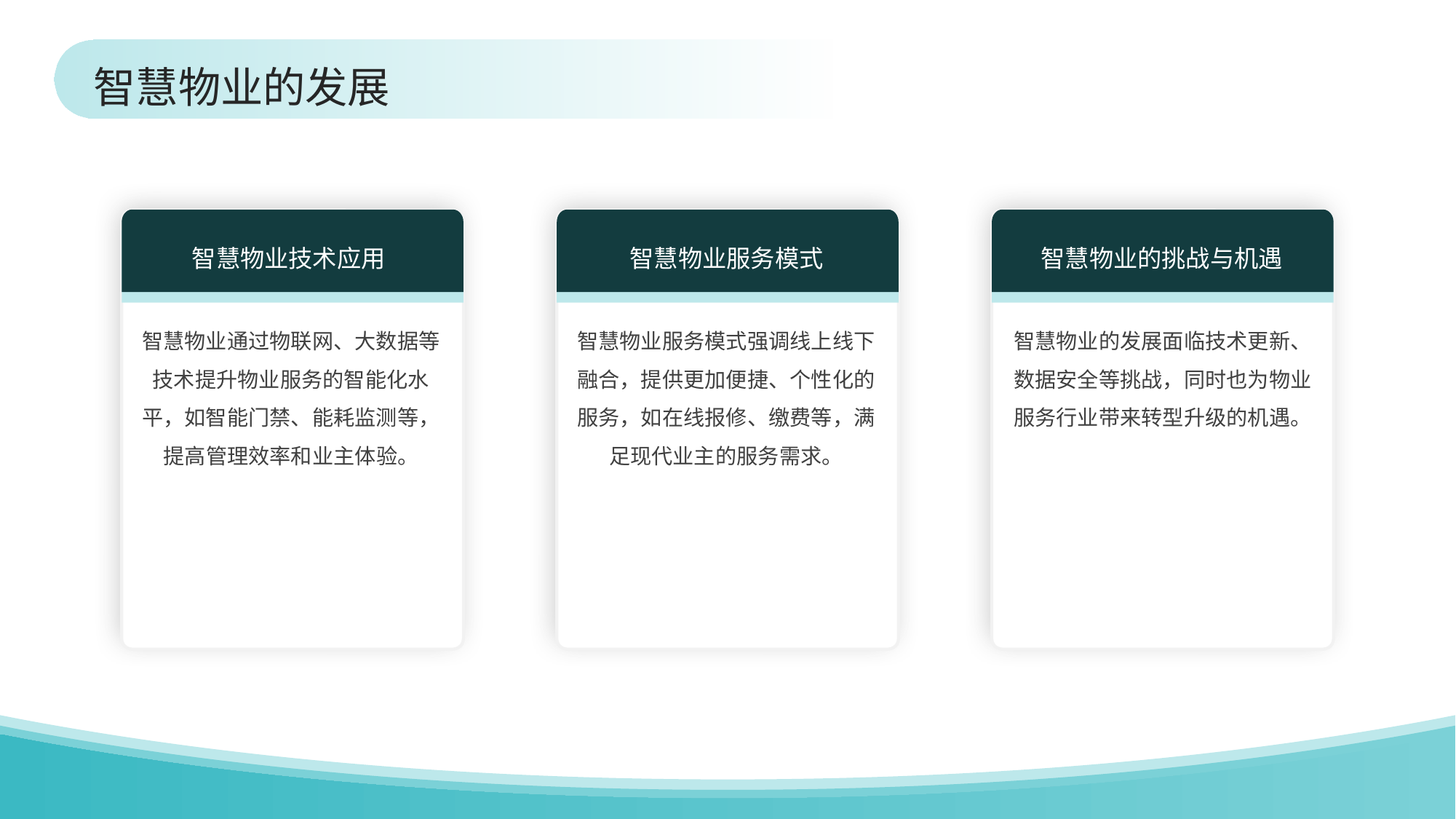

智慧物业的发展

智慧物业技术应用
智慧物业服务模式
智慧物业的挑战与机遇

智慧物业通过物联网、大数据等技术提升物业服务的智能化水平，如智能门禁、能耗监测等，提高管理效率和业主体验。
智慧物业服务模式强调线上线下融合，提供更加便捷、个性化的服务，如在线报修、缴费等，满足现代业主的服务需求。
智慧物业的发展面临技术更新、数据安全等挑战，同时也为物业服务行业带来转型升级的机遇。